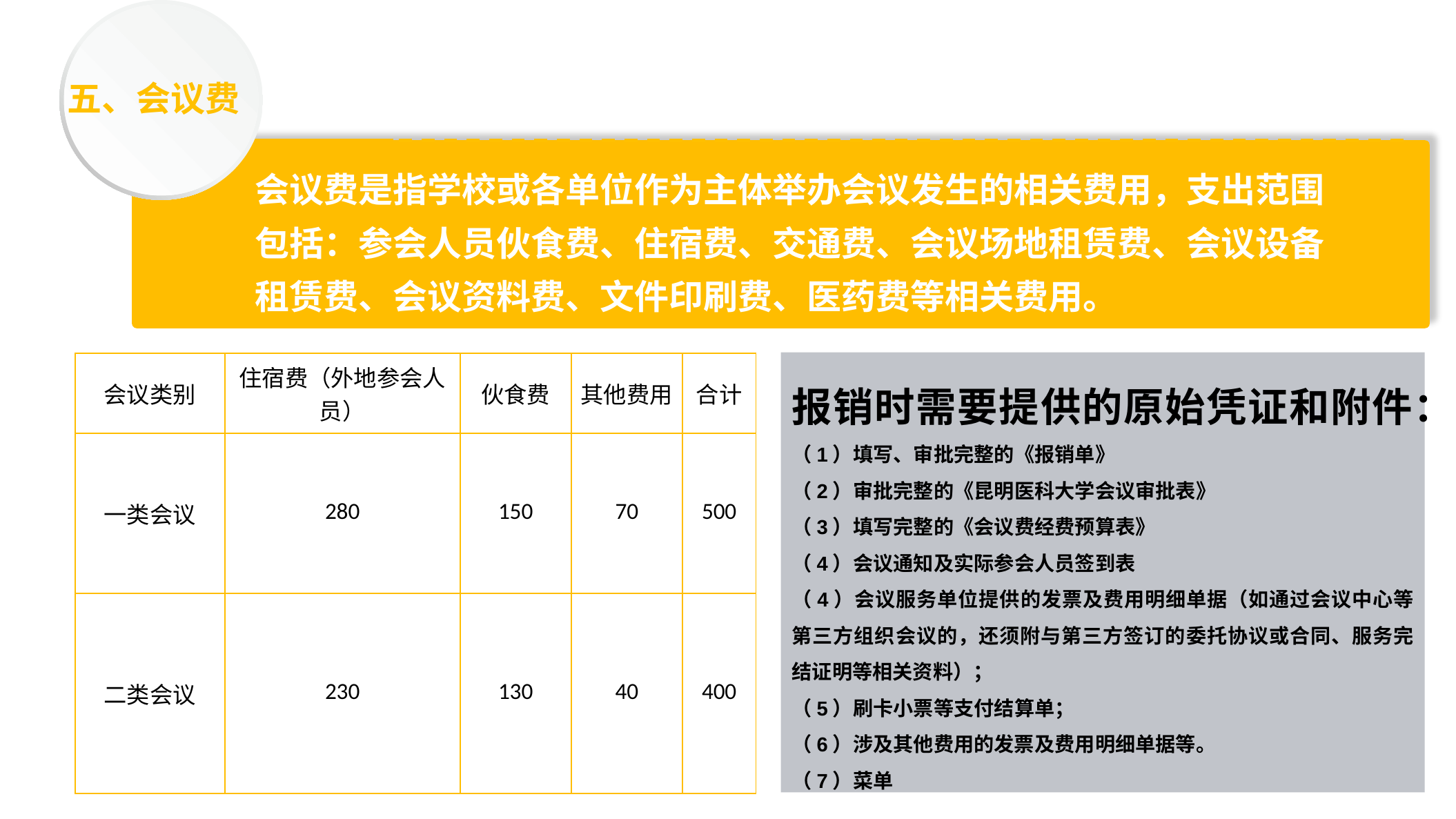

五、会议费

会议费是指学校或各单位作为主体举办会议发生的相关费用，支出范围包括：参会人员伙食费、住宿费、交通费、会议场地租赁费、会议设备租赁费、会议资料费、文件印刷费、医药费等相关费用。
报销时需要提供的原始凭证和附件：
（1）填写、审批完整的《报销单》
（2）审批完整的《昆明医科大学会议审批表》
（3）填写完整的《会议费经费预算表》
（4）会议通知及实际参会人员签到表
（4）会议服务单位提供的发票及费用明细单据（如通过会议中心等第三方组织会议的，还须附与第三方签订的委托协议或合同、服务完结证明等相关资料）；
（5）刷卡小票等支付结算单；
（6）涉及其他费用的发票及费用明细单据等。
（7）菜单

| 会议类别 | 住宿费（外地参会人员） | 伙食费 | 其他费用 | 合计 |
| --- | --- | --- | --- | --- |
| 一类会议 | 280 | 150 | 70 | 500 |
| 二类会议 | 230 | 130 | 40 | 400 |